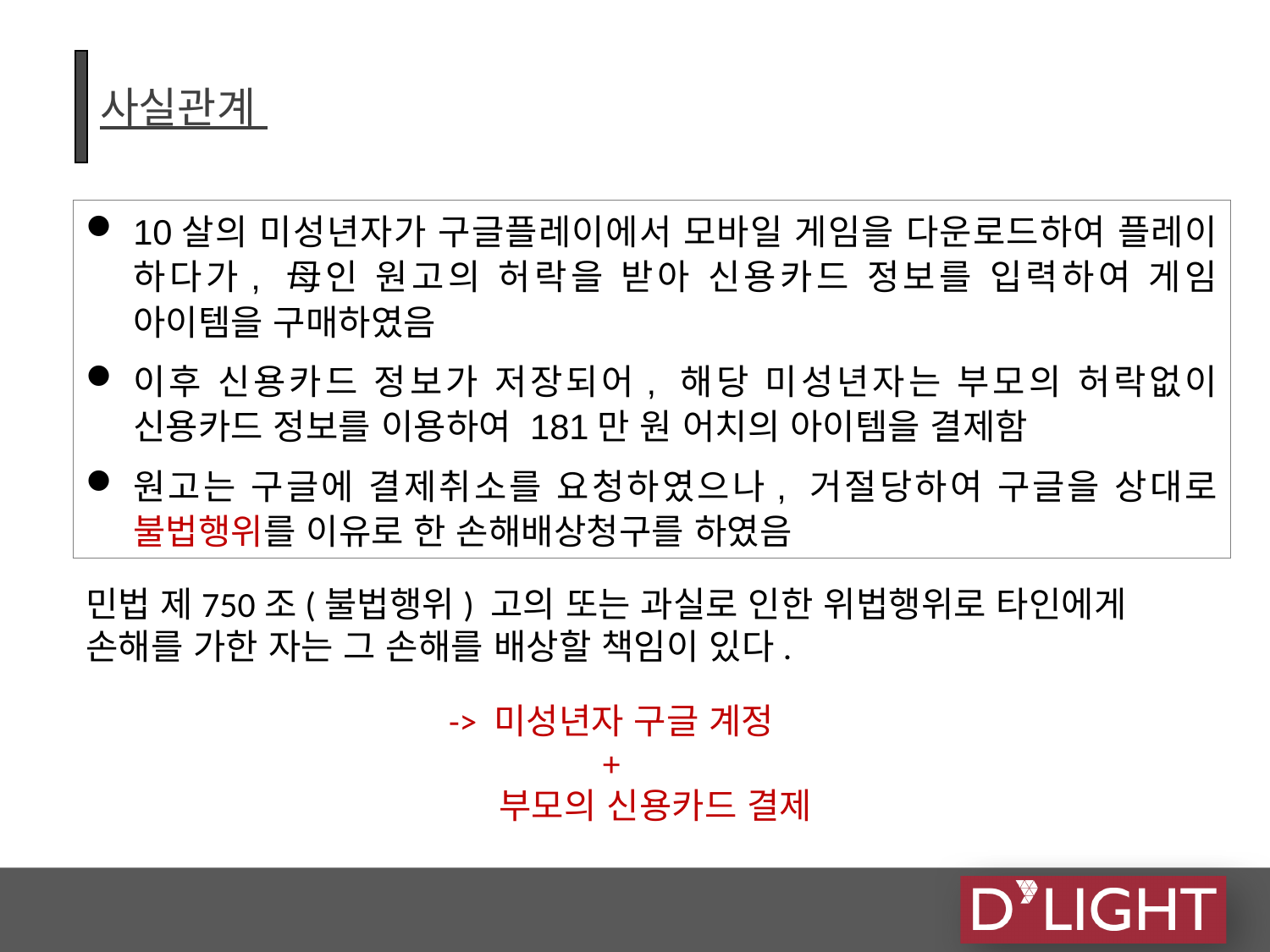

# 사실관계
10살의 미성년자가 구글플레이에서 모바일 게임을 다운로드하여 플레이 하다가, 母인 원고의 허락을 받아 신용카드 정보를 입력하여 게임 아이템을 구매하였음
이후 신용카드 정보가 저장되어, 해당 미성년자는 부모의 허락없이 신용카드 정보를 이용하여 181만 원 어치의 아이템을 결제함
원고는 구글에 결제취소를 요청하였으나, 거절당하여 구글을 상대로 불법행위를 이유로 한 손해배상청구를 하였음
민법 제750조(불법행위) 고의 또는 과실로 인한 위법행위로 타인에게 손해를 가한 자는 그 손해를 배상할 책임이 있다.
-> 미성년자 구글 계정
+
        부모의 신용카드 결제